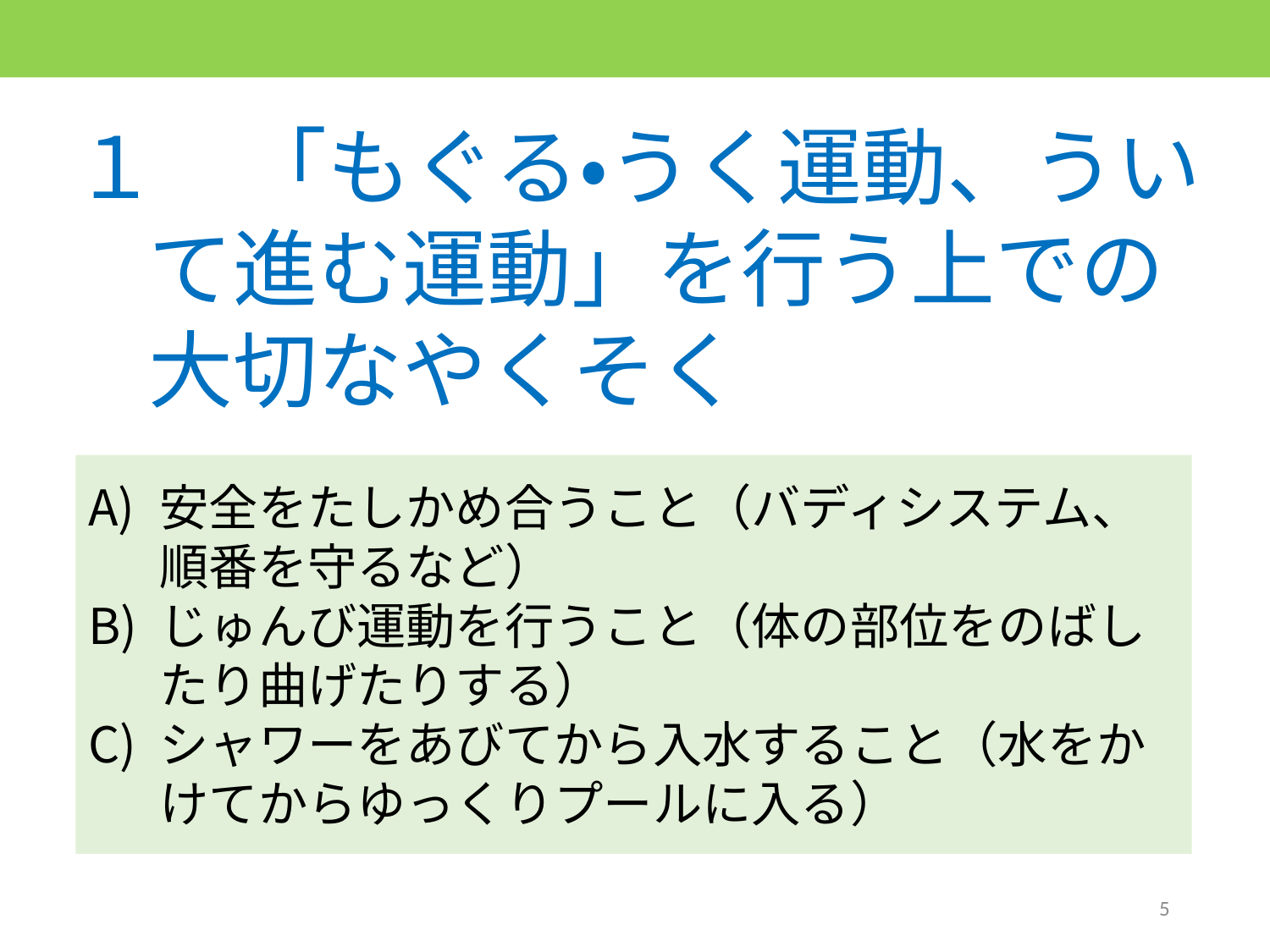

１　「もぐる・うく運動、ういて進む運動」を行う上での大切なやくそく
安全をたしかめ合うこと（バディシステム、順番を守るなど）
じゅんび運動を行うこと（体の部位をのばしたり曲げたりする）
シャワーをあびてから入水すること（水をかけてからゆっくりプールに入る）
5